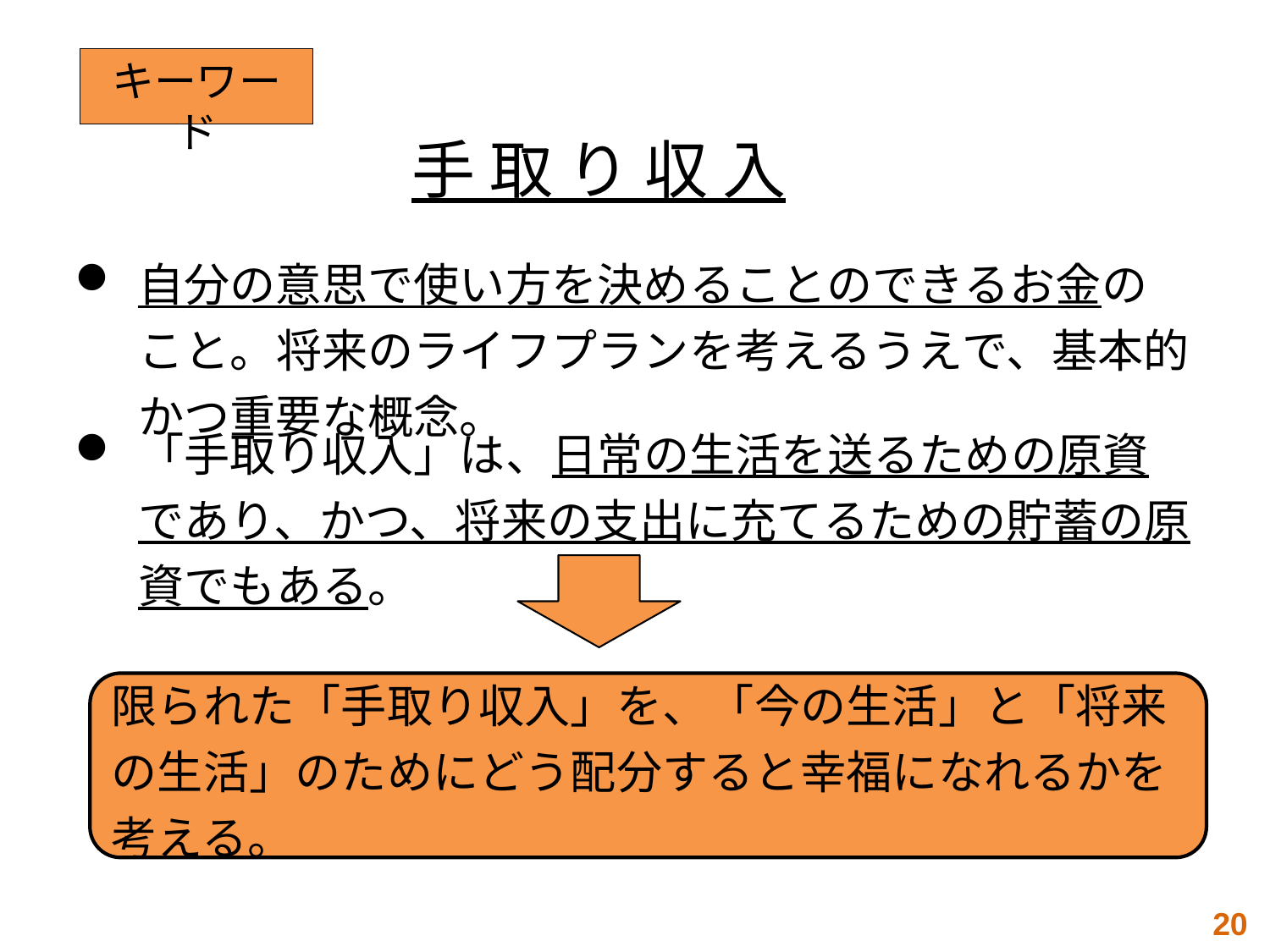

キーワード
手 取 り 収 入
自分の意思で使い方を決めることのできるお金のこと。将来のライフプランを考えるうえで、基本的かつ重要な概念。

「手取り収入」は、日常の生活を送るための原資であり、かつ、将来の支出に充てるための貯蓄の原資でもある。

限られた「手取り収入」を、「今の生活」と「将来の生活」のためにどう配分すると幸福になれるかを考える。
20